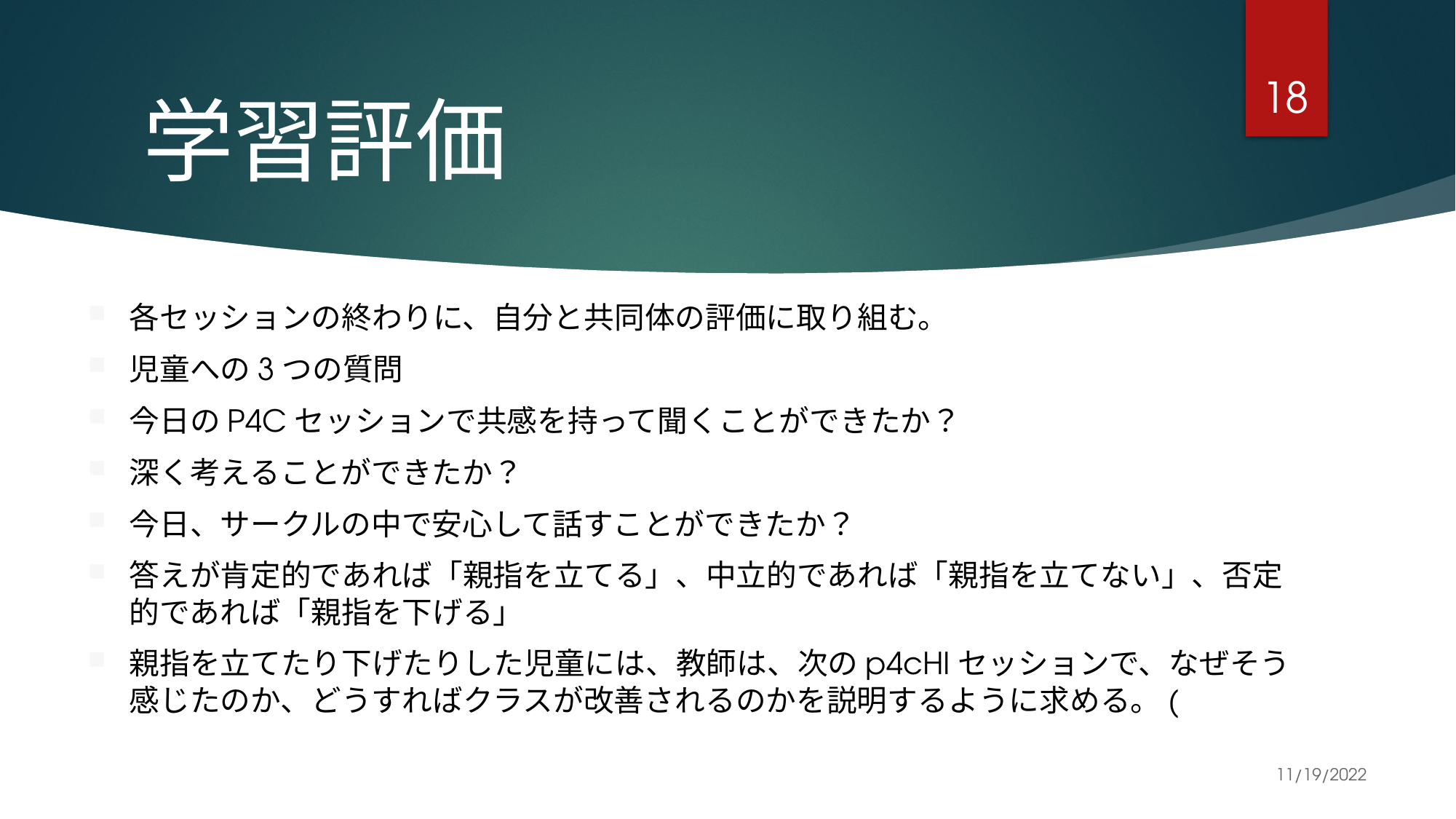

18
# 学習評価

各セッションの終わりに、自分と共同体の評価に取り組む。
児童への3つの質問
今日のP4Cセッションで共感を持って聞くことができたか？
深く考えることができたか？
今日、サークルの中で安心して話すことができたか？
答えが肯定的であれば「親指を立てる」、中立的であれば「親指を立てない」、否定的であれば「親指を下げる」
親指を立てたり下げたりした児童には、教師は、次のp4cHIセッションで、なぜそう感じたのか、どうすればクラスが改善されるのかを説明するように求める。(
11/19/2022